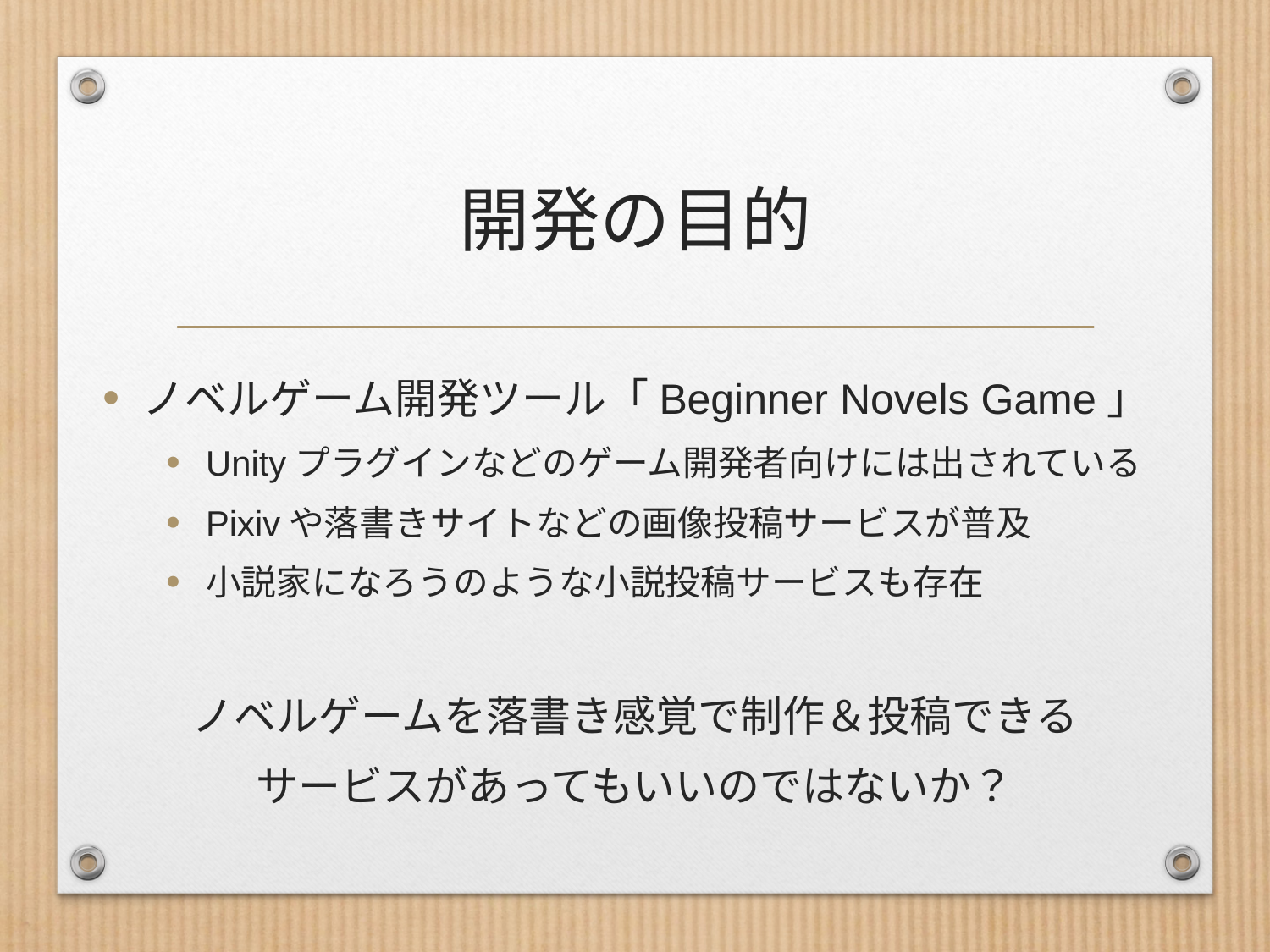

# 開発の目的
ノベルゲーム開発ツール「Beginner Novels Game」
Unityプラグインなどのゲーム開発者向けには出されている
Pixivや落書きサイトなどの画像投稿サービスが普及
小説家になろうのような小説投稿サービスも存在

ノベルゲームを落書き感覚で制作＆投稿できる
サービスがあってもいいのではないか？